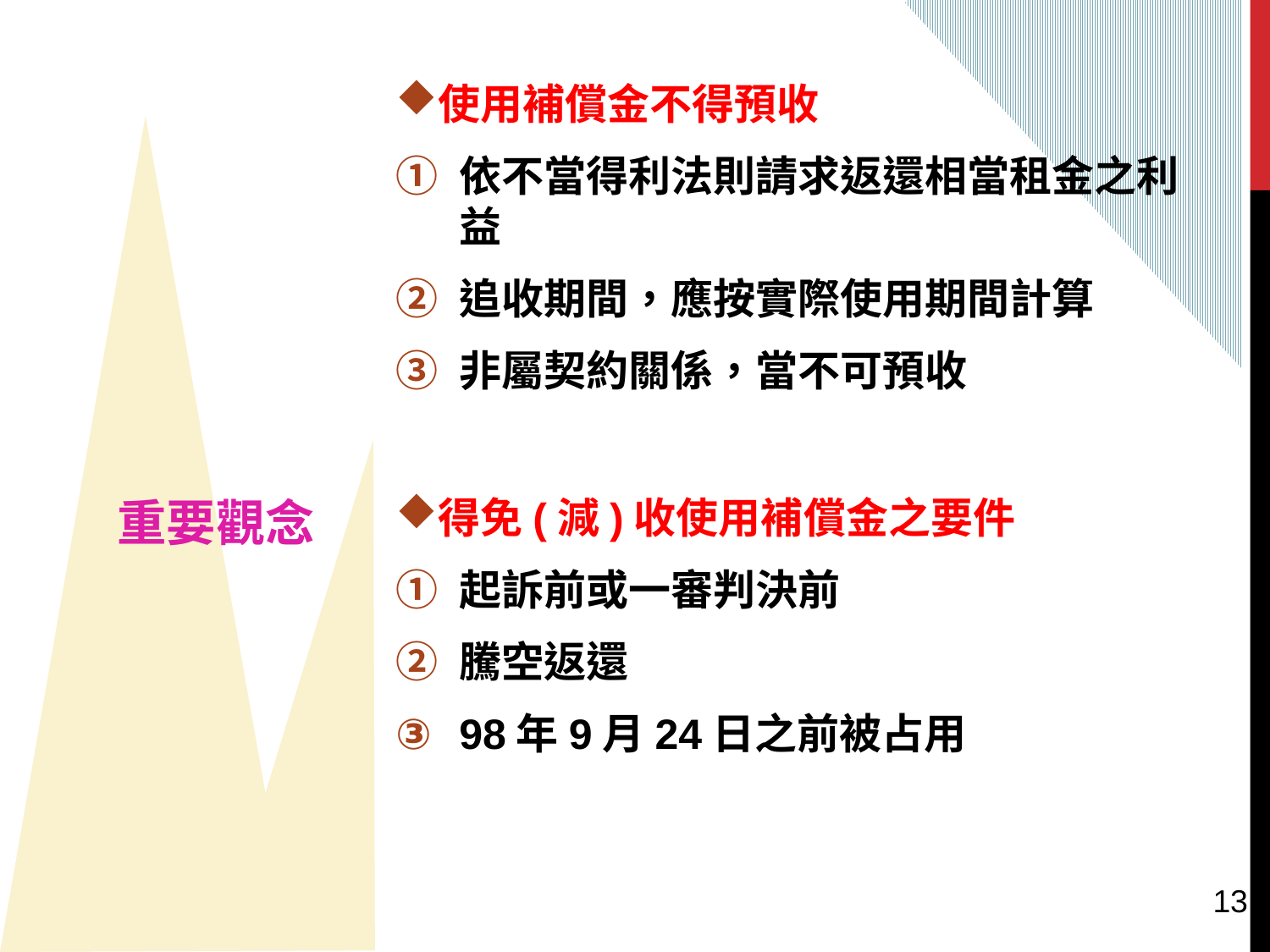

使用補償金不得預收
依不當得利法則請求返還相當租金之利益
追收期間，應按實際使用期間計算
非屬契約關係，當不可預收

得免(減)收使用補償金之要件
起訴前或一審判決前
騰空返還
98年9月24日之前被占用

重要觀念

13